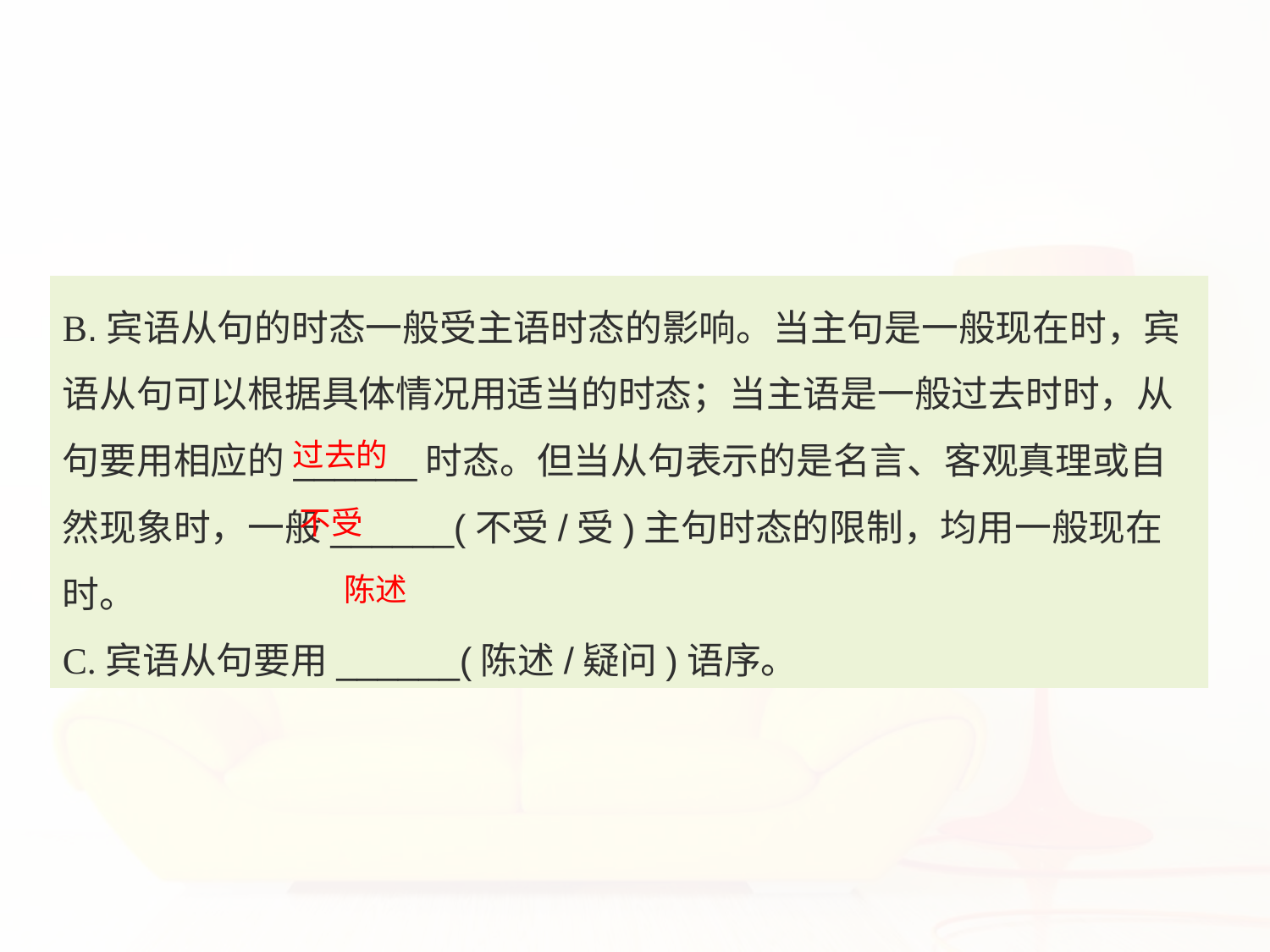

B.宾语从句的时态一般受主语时态的影响。当主句是一般现在时，宾语从句可以根据具体情况用适当的时态；当主语是一般过去时时，从句要用相应的______时态。但当从句表示的是名言、客观真理或自然现象时，一般______(不受/受)主句时态的限制，均用一般现在时。
C.宾语从句要用______(陈述/疑问)语序。
过去的
不受
陈述